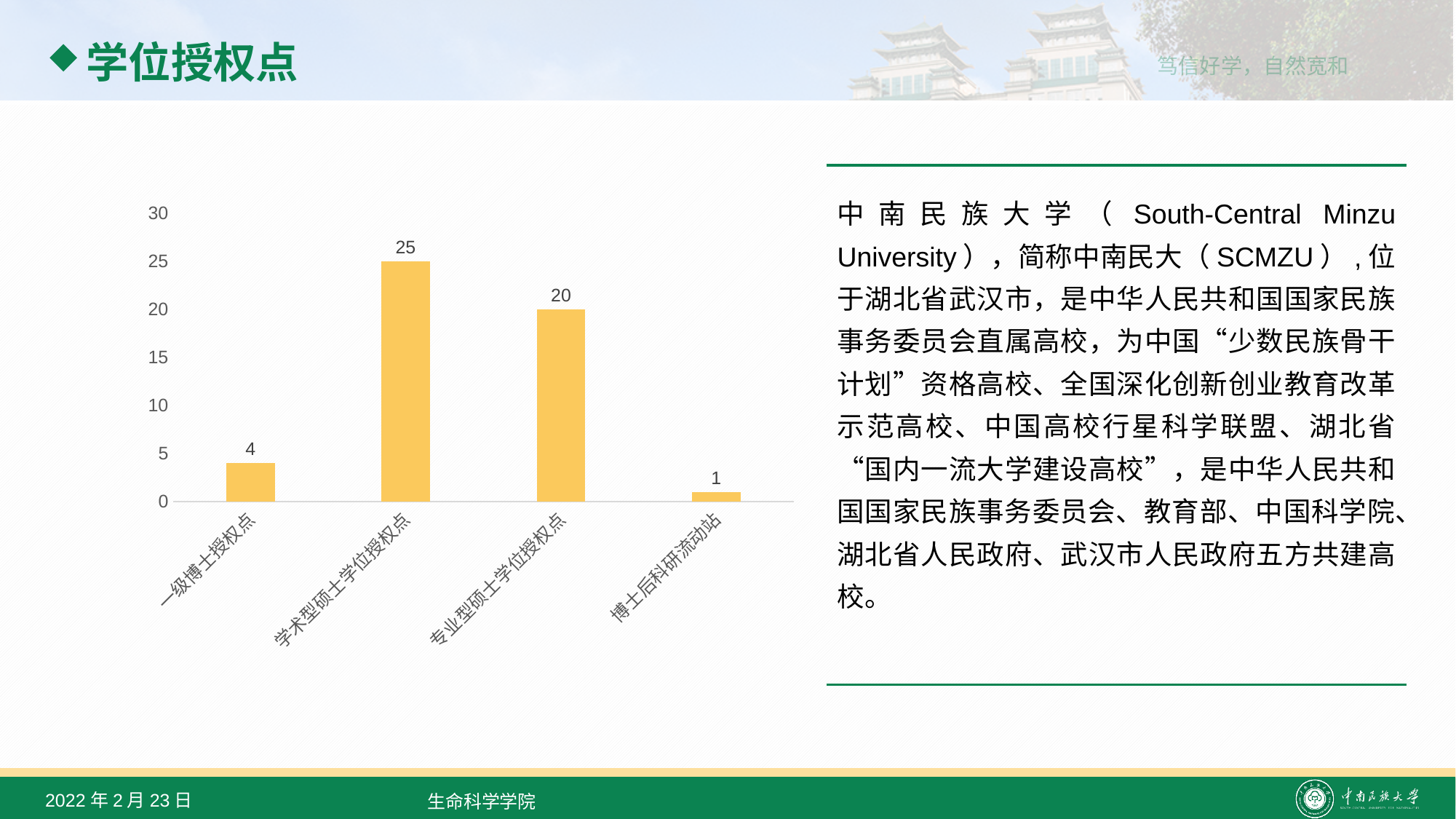

# 学位授权点
中南民族大学（South-Central Minzu University），简称中南民大（SCMZU）,位于湖北省武汉市，是中华人民共和国国家民族事务委员会直属高校，为中国“少数民族骨干计划”资格高校、全国深化创新创业教育改革示范高校、中国高校行星科学联盟、湖北省“国内一流大学建设高校”，是中华人民共和国国家民族事务委员会、教育部、中国科学院、湖北省人民政府、武汉市人民政府五方共建高校。

### Chart

| Category | 数量 |
|---|---|
| 一级博士授权点 | 4.0 |
| 学术型硕士学位授权点 | 25.0 |
| 专业型硕士学位授权点 | 20.0 |
| 博士后科研流动站 | 1.0 |
2022年2月23日
生命科学学院